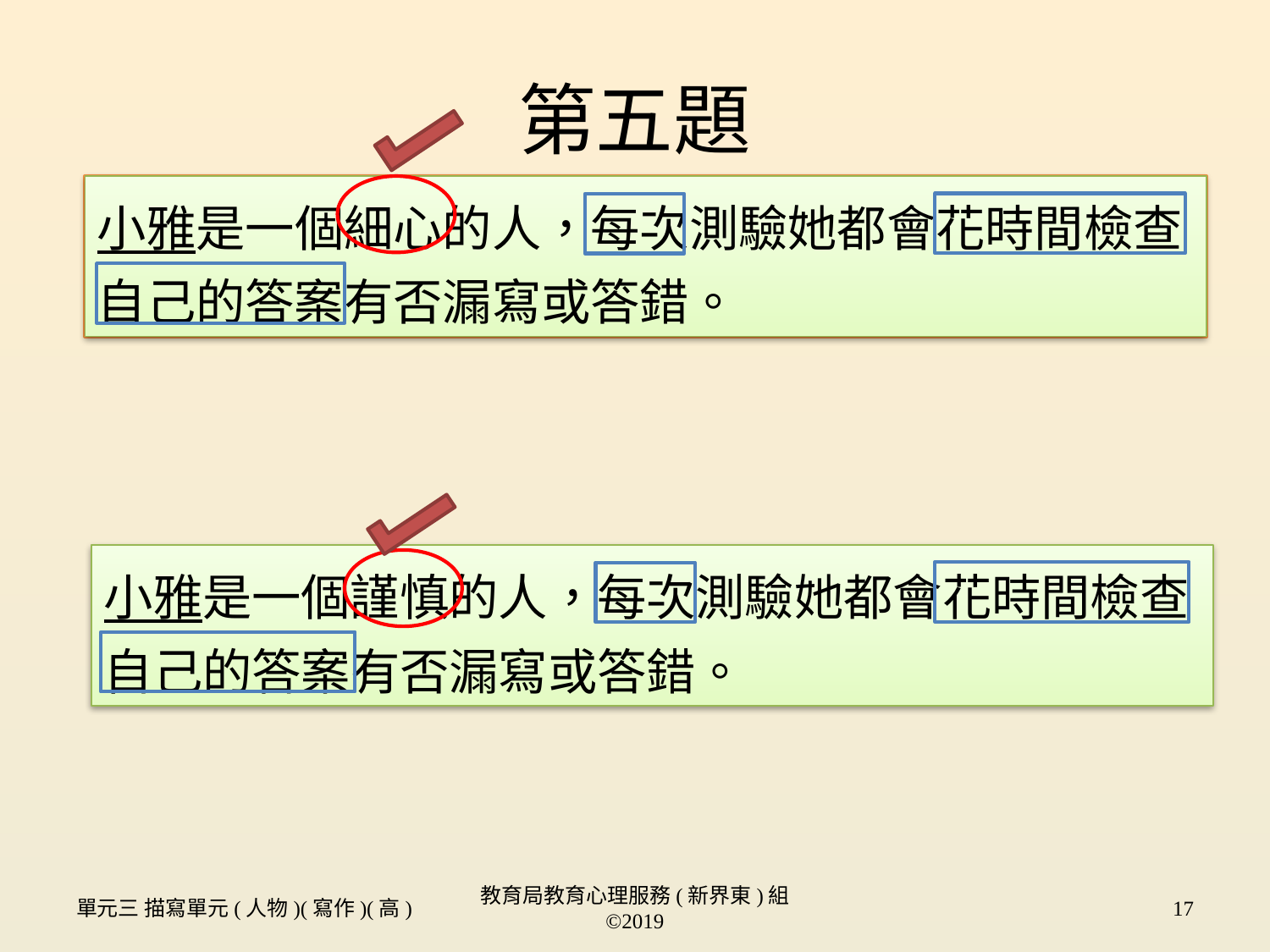

# 第五題

小雅是一個自卑的人，每次測驗她都會花時間檢查自己的答案有否漏寫或答錯。
小雅是一個細心的人，每次測驗她都會花時間檢查自己的答案有否漏寫或答錯。

小雅是一個謹慎的人，每次測驗她都會花時間檢查自己的答案有否漏寫或答錯。

單元三 描寫單元(人物)(寫作)(高)
教育局教育心理服務(新界東)組 ©2019
17